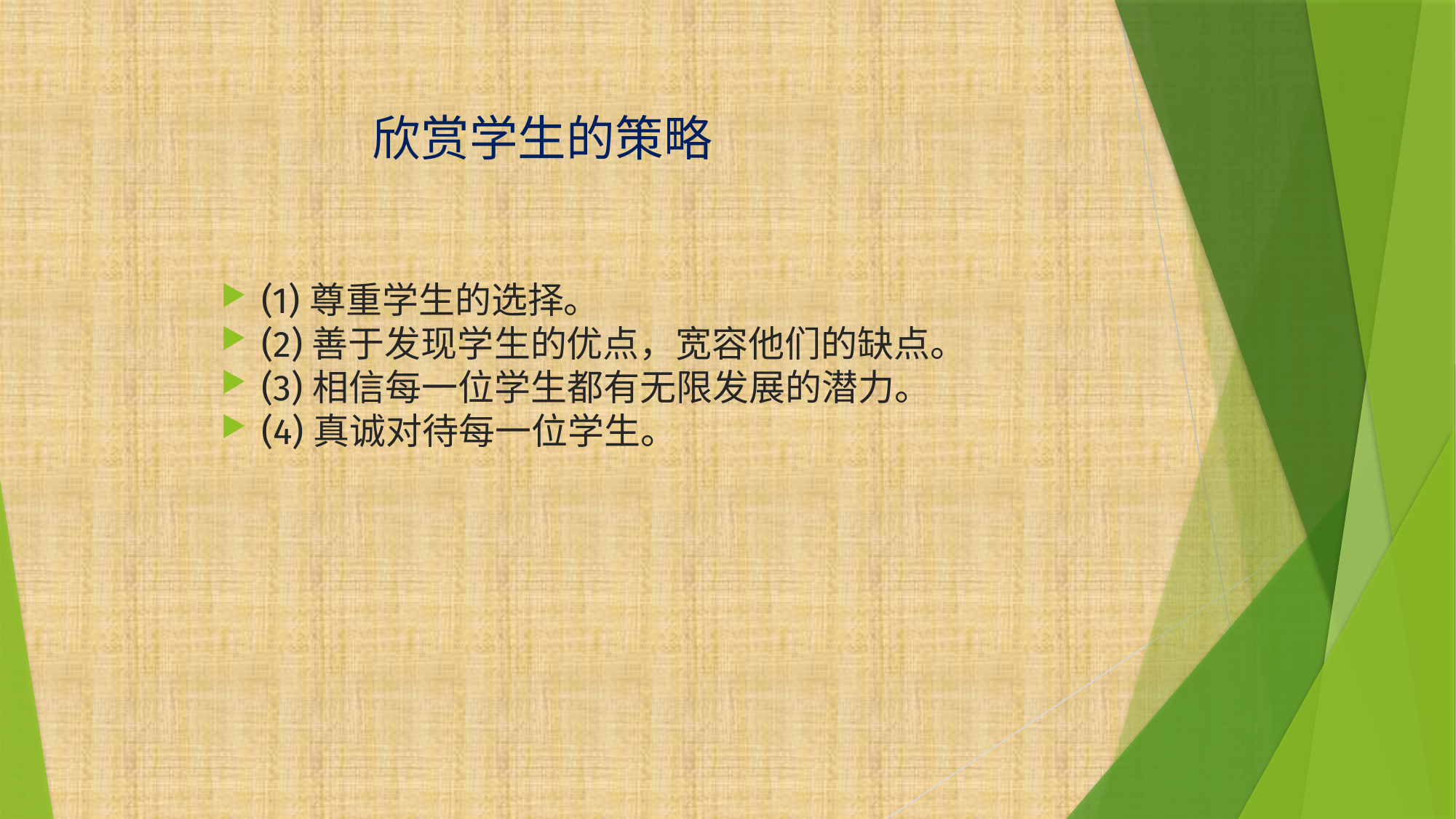

# 欣赏学生的策略
(1)尊重学生的选择。
(2)善于发现学生的优点，宽容他们的缺点。
(3)相信每一位学生都有无限发展的潜力。
(4)真诚对待每一位学生。